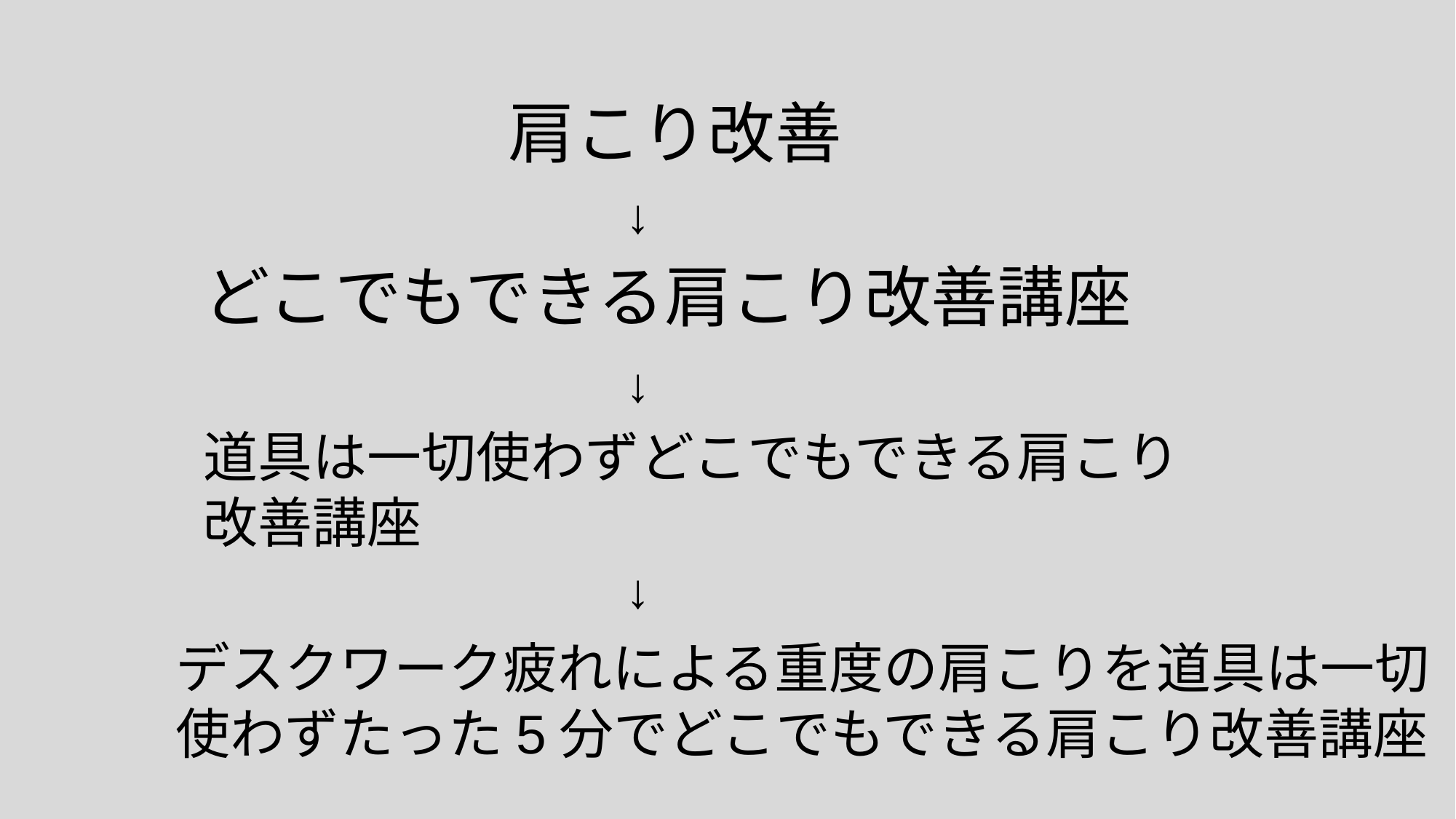

肩こり改善
↓
どこでもできる肩こり改善講座
↓
道具は一切使わずどこでもできる肩こり
改善講座
↓
デスクワーク疲れによる重度の肩こりを道具は一切
使わずたった5分でどこでもできる肩こり改善講座